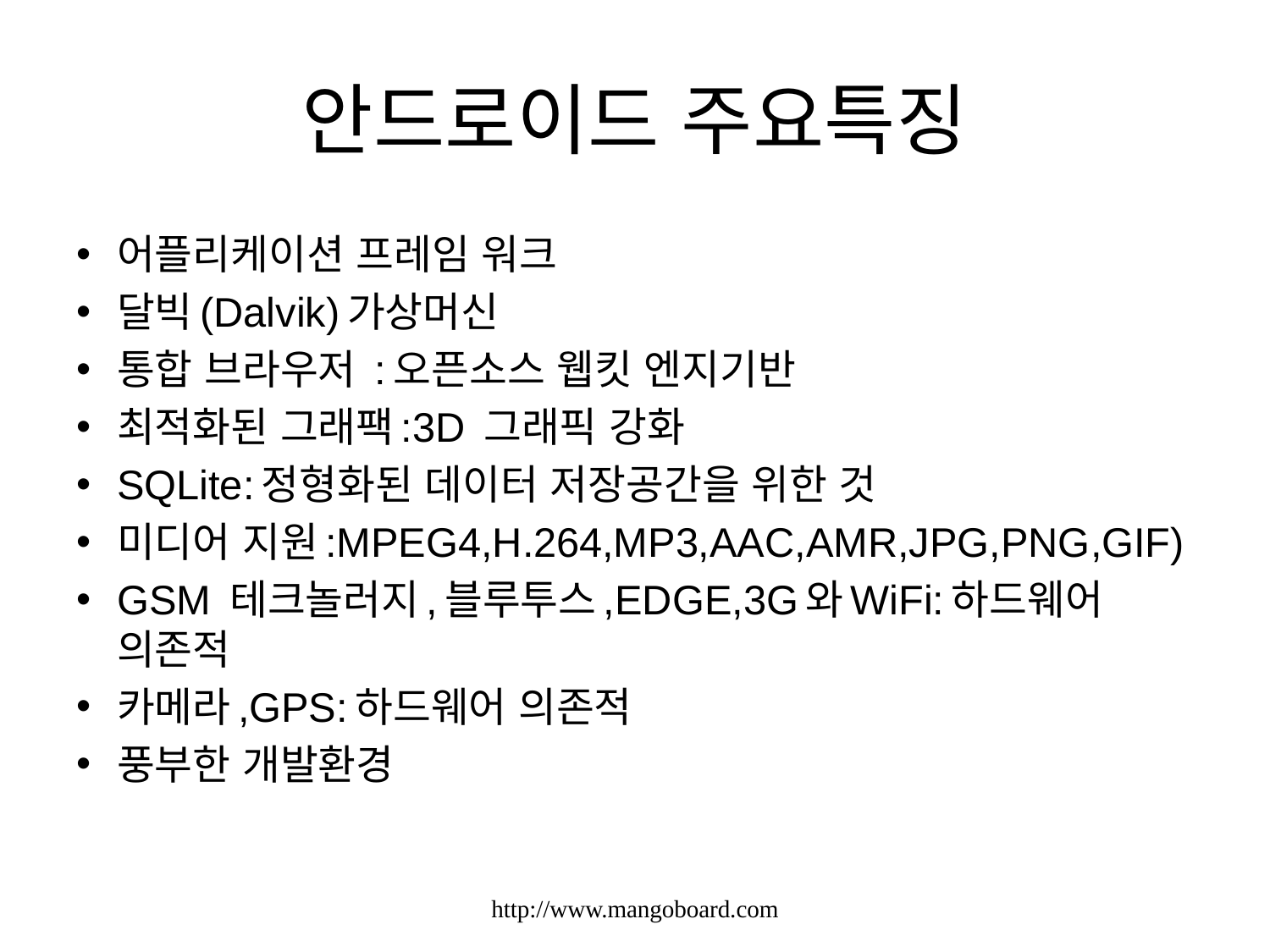

# 안드로이드 주요특징
어플리케이션 프레임 워크
달빅(Dalvik)가상머신
통합 브라우저 :오픈소스 웹킷 엔지기반
최적화된 그래팩:3D 그래픽 강화
SQLite:정형화된 데이터 저장공간을 위한 것
미디어 지원:MPEG4,H.264,MP3,AAC,AMR,JPG,PNG,GIF)
GSM 테크놀러지,블루투스,EDGE,3G와WiFi:하드웨어 의존적
카메라,GPS:하드웨어 의존적
풍부한 개발환경
http://www.mangoboard.com